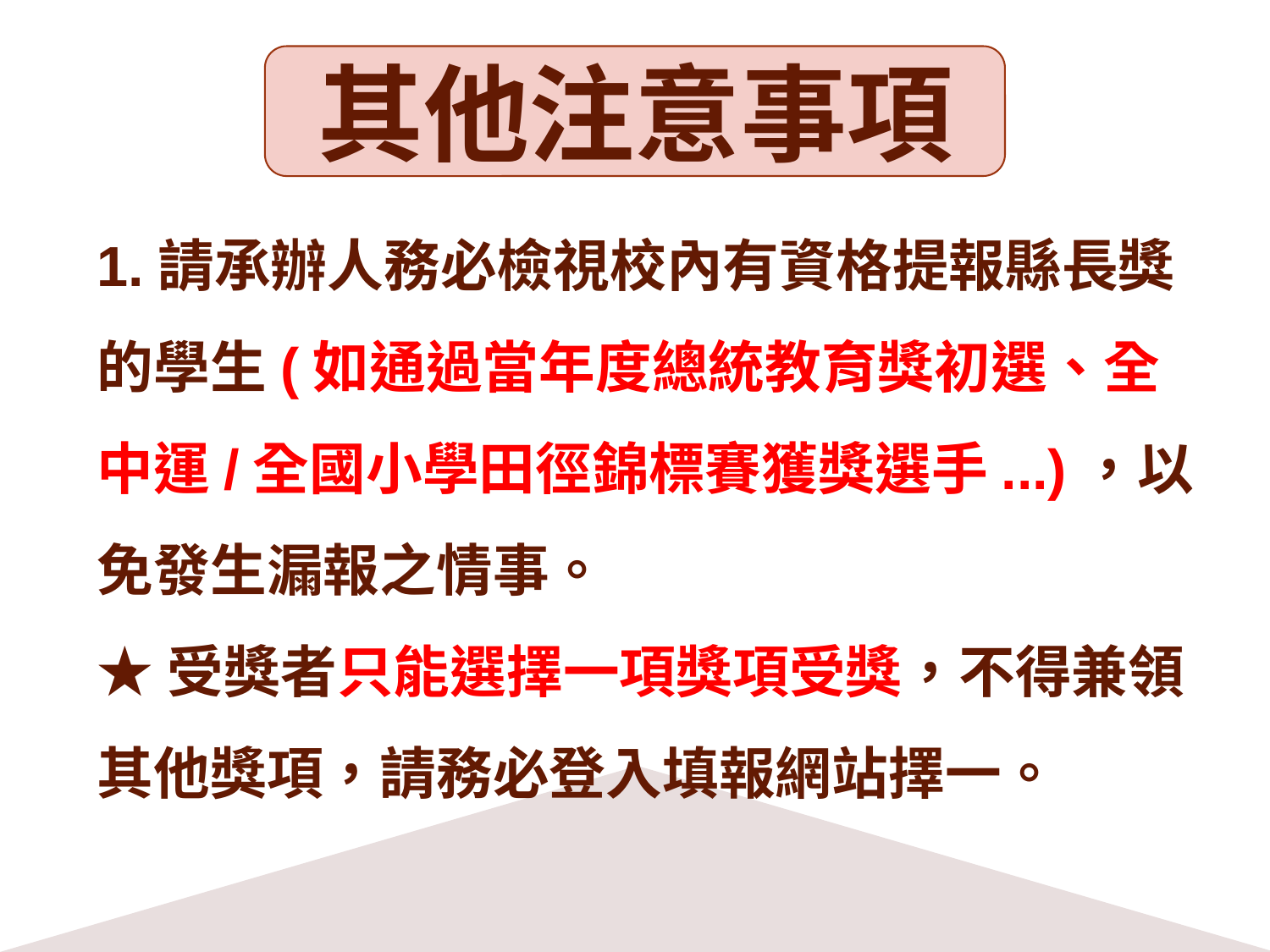

其他注意事項
1.請承辦人務必檢視校內有資格提報縣長獎的學生(如通過當年度總統教育獎初選、全中運/全國小學田徑錦標賽獲獎選手...)，以免發生漏報之情事。
★受獎者只能選擇一項獎項受獎，不得兼領其他獎項，請務必登入填報網站擇一。